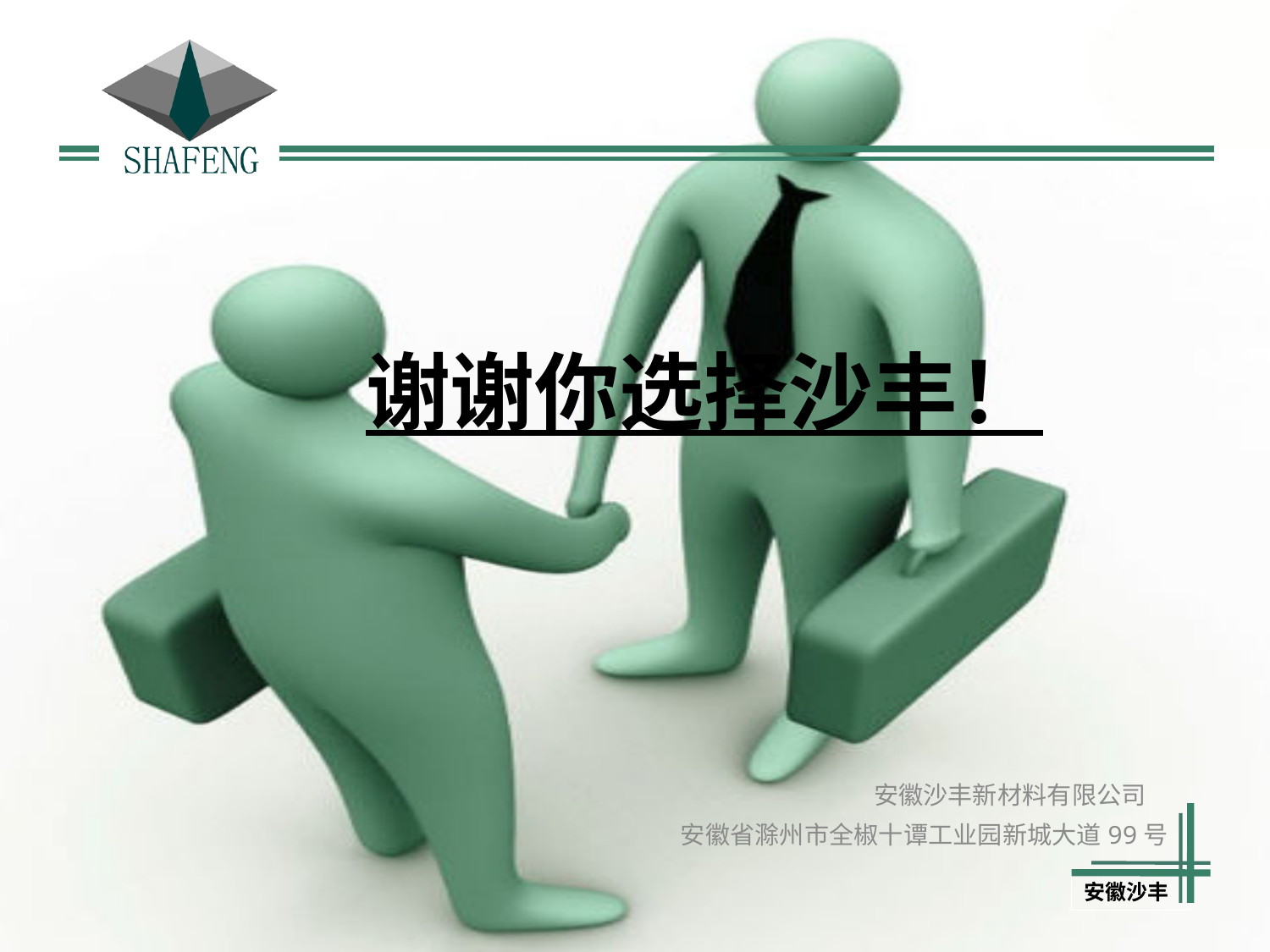

# 谢谢你选择沙丰！
安徽沙丰新材料有限公司

安徽省滁州市全椒十谭工业园新城大道99号